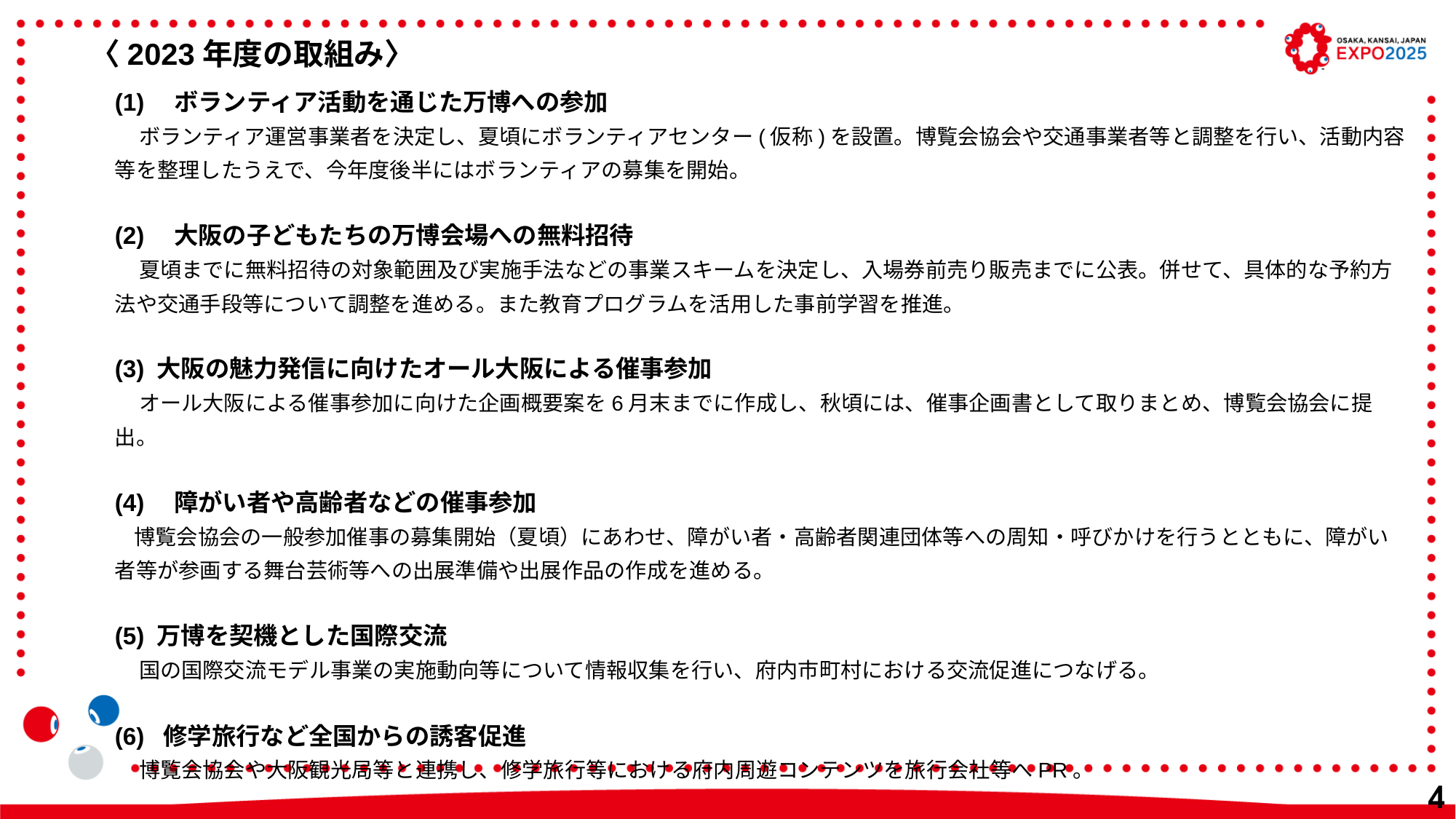

〈2023年度の取組み〉
(1)　ボランティア活動を通じた万博への参加
　ボランティア運営事業者を決定し、夏頃にボランティアセンター(仮称)を設置。博覧会協会や交通事業者等と調整を行い、活動内容等を整理したうえで、今年度後半にはボランティアの募集を開始。

(2)　大阪の子どもたちの万博会場への無料招待
　夏頃までに無料招待の対象範囲及び実施手法などの事業スキームを決定し、入場券前売り販売までに公表。併せて、具体的な予約方法や交通手段等について調整を進める。また教育プログラムを活用した事前学習を推進。

(3) 大阪の魅力発信に向けたオール大阪による催事参加
　オール大阪による催事参加に向けた企画概要案を6月末までに作成し、秋頃には、催事企画書として取りまとめ、博覧会協会に提出。

(4)　障がい者や高齢者などの催事参加
   博覧会協会の一般参加催事の募集開始（夏頃）にあわせ、障がい者・高齢者関連団体等への周知・呼びかけを行うとともに、障がい者等が参画する舞台芸術等への出展準備や出展作品の作成を進める。

(5) 万博を契機とした国際交流
　国の国際交流モデル事業の実施動向等について情報収集を行い、府内市町村における交流促進につなげる。

(6)  修学旅行など全国からの誘客促進
　博覧会協会や大阪観光局等と連携し、修学旅行等における府内周遊コンテンツを旅行会社等へPR。

47